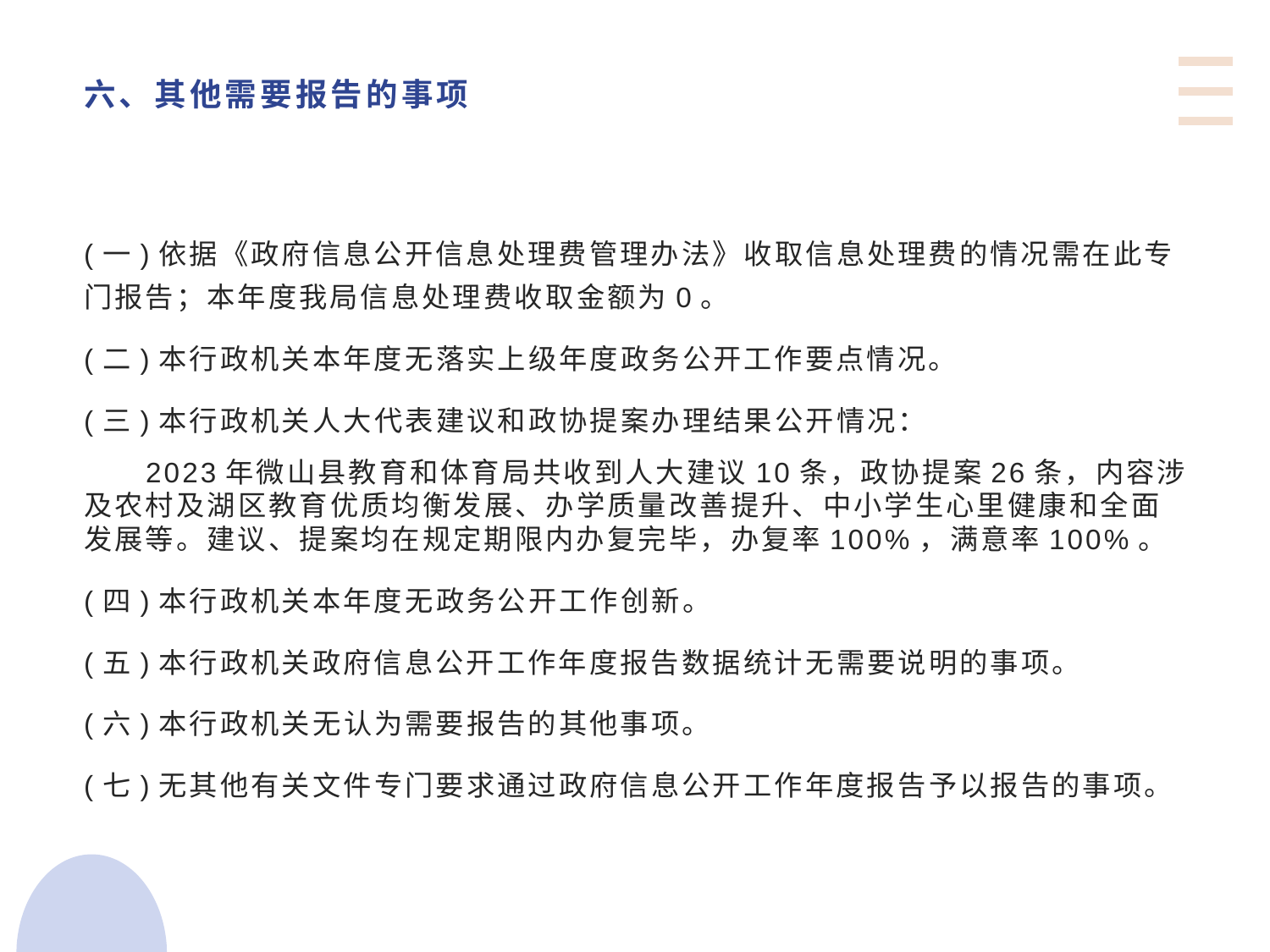

# 六、其他需要报告的事项
(一)依据《政府信息公开信息处理费管理办法》收取信息处理费的情况需在此专门报告；本年度我局信息处理费收取金额为0。
(二)本行政机关本年度无落实上级年度政务公开工作要点情况。
(三)本行政机关人大代表建议和政协提案办理结果公开情况：
2023年微山县教育和体育局共收到人大建议10条，政协提案26条，内容涉及农村及湖区教育优质均衡发展、办学质量改善提升、中小学生心里健康和全面发展等。建议、提案均在规定期限内办复完毕，办复率100%，满意率100%。
(四)本行政机关本年度无政务公开工作创新。
(五)本行政机关政府信息公开工作年度报告数据统计无需要说明的事项。
(六)本行政机关无认为需要报告的其他事项。
(七)无其他有关文件专门要求通过政府信息公开工作年度报告予以报告的事项。